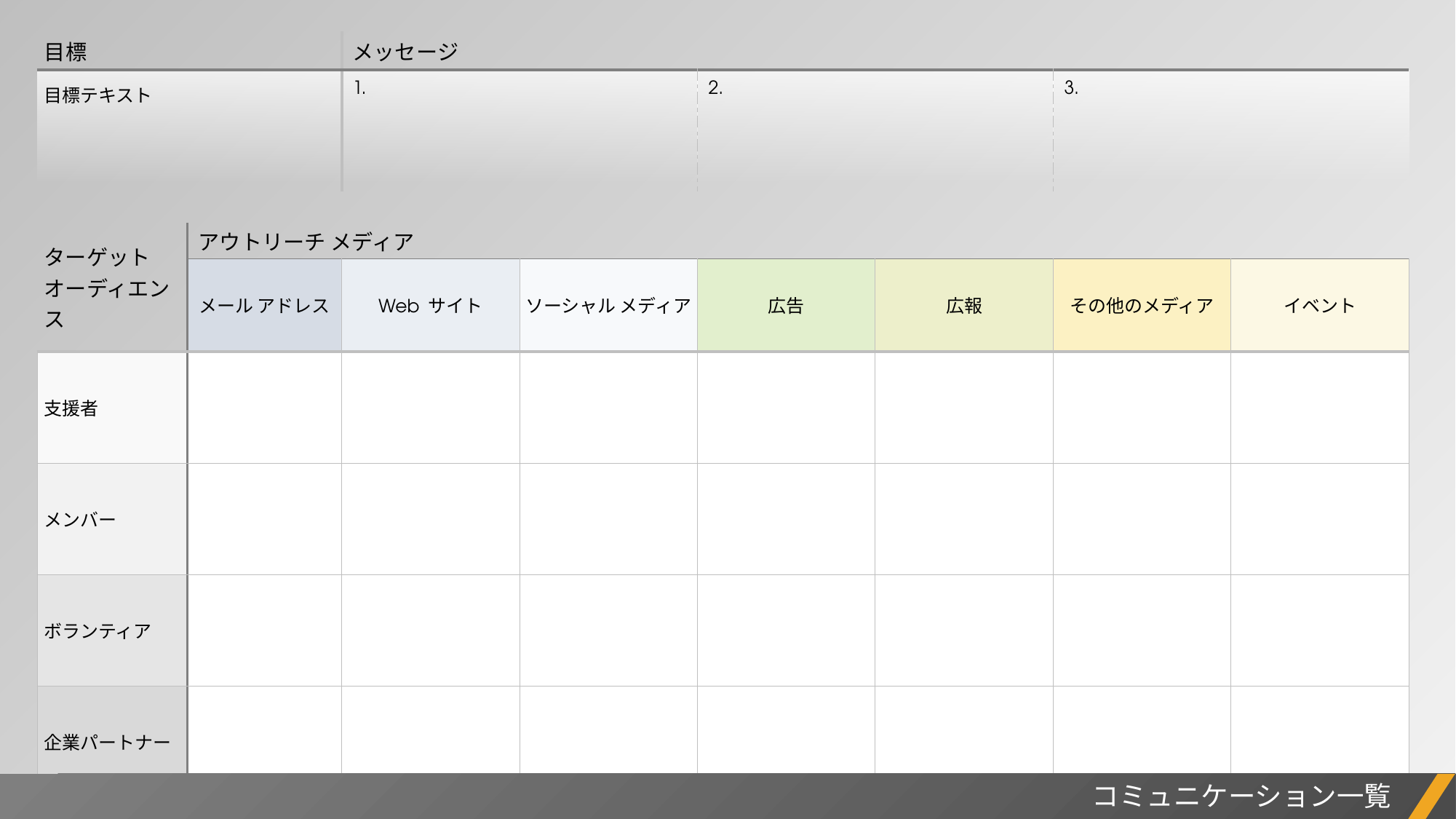

| 目標 | メッセージ |  |  |
| --- | --- | --- | --- |
| 目標テキスト | 1. | 2. | 3. |
| ターゲット オーディエンス | アウトリーチ メディア |  |  |  |  |  |  |
| --- | --- | --- | --- | --- | --- | --- | --- |
| ターゲット オーディエンス | メール アドレス | Web サイト | ソーシャル メディア | 広告 | 広報 | その他のメディア | イベント |
| 支援者 |  |  |  |  |  |  |  |
| メンバー |  |  |  |  |  |  |  |
| ボランティア |  |  |  |  |  |  |  |
| 企業パートナー |  |  |  |  |  |  |  |
コミュニケーション一覧